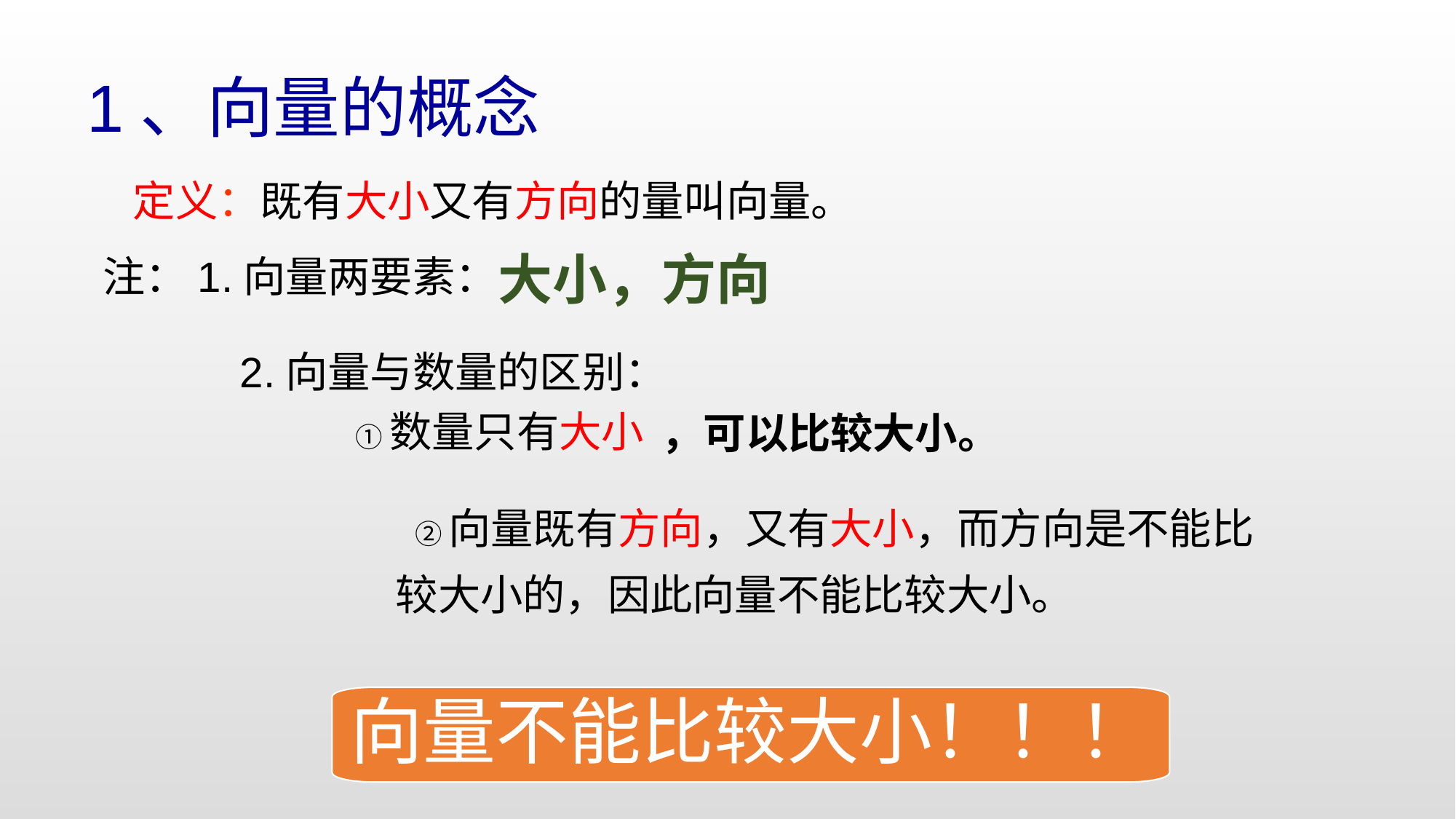

1、向量的概念
     定义：既有大小又有方向的量叫向量。
大小，方向
注：1.向量两要素：
2.向量与数量的区别：
，可以比较大小。
①数量只有大小
  ②向量既有方向，又有大小，而方向是不能比较大小的，因此向量不能比较大小。
向量不能比较大小！！！